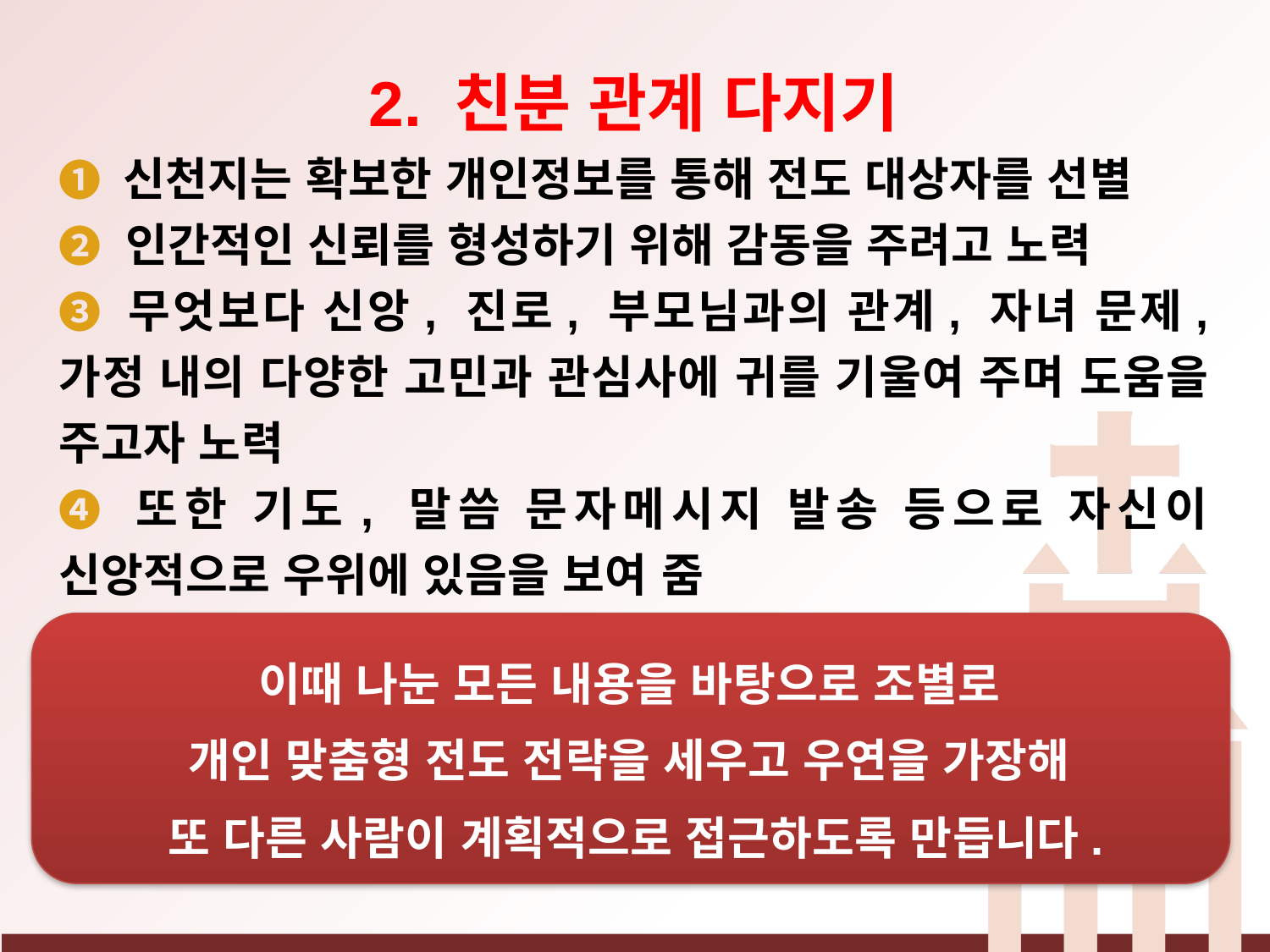

2. 친분 관계 다지기
❶ 신천지는 확보한 개인정보를 통해 전도 대상자를 선별
❷ 인간적인 신뢰를 형성하기 위해 감동을 주려고 노력
❸ 무엇보다 신앙, 진로, 부모님과의 관계, 자녀 문제, 가정 내의 다양한 고민과 관심사에 귀를 기울여 주며 도움을 주고자 노력
❹ 또한 기도, 말씀 문자메시지 발송 등으로 자신이 신앙적으로 우위에 있음을 보여 줌
이때 나눈 모든 내용을 바탕으로 조별로
개인 맞춤형 전도 전략을 세우고 우연을 가장해
또 다른 사람이 계획적으로 접근하도록 만듭니다.